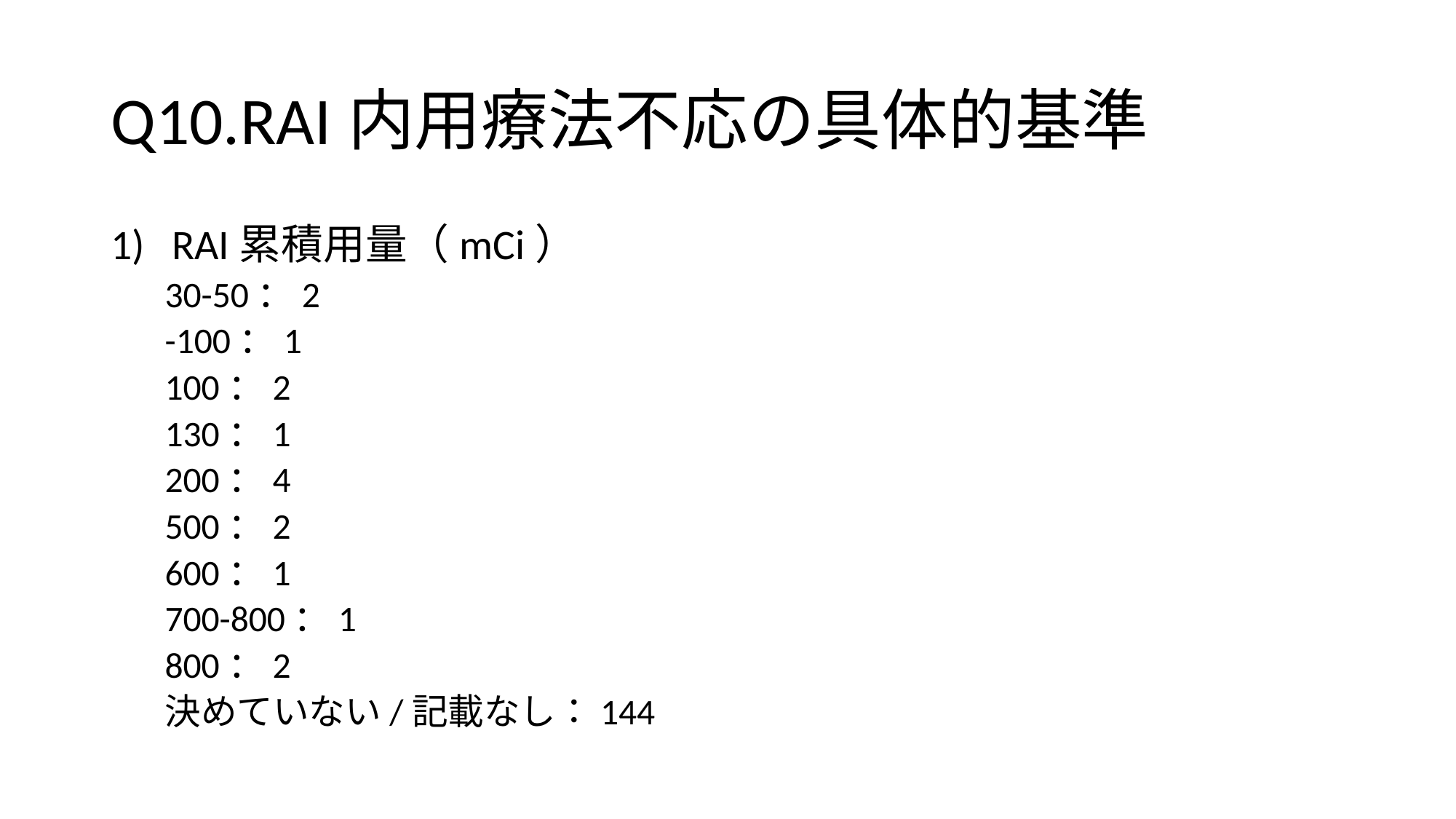

# Q10.RAI内用療法不応の具体的基準
RAI累積用量（mCi）
30-50：2
-100：1
100：2
130：1
200：4
500：2
600：1
700-800：1
800：2
決めていない/記載なし：144